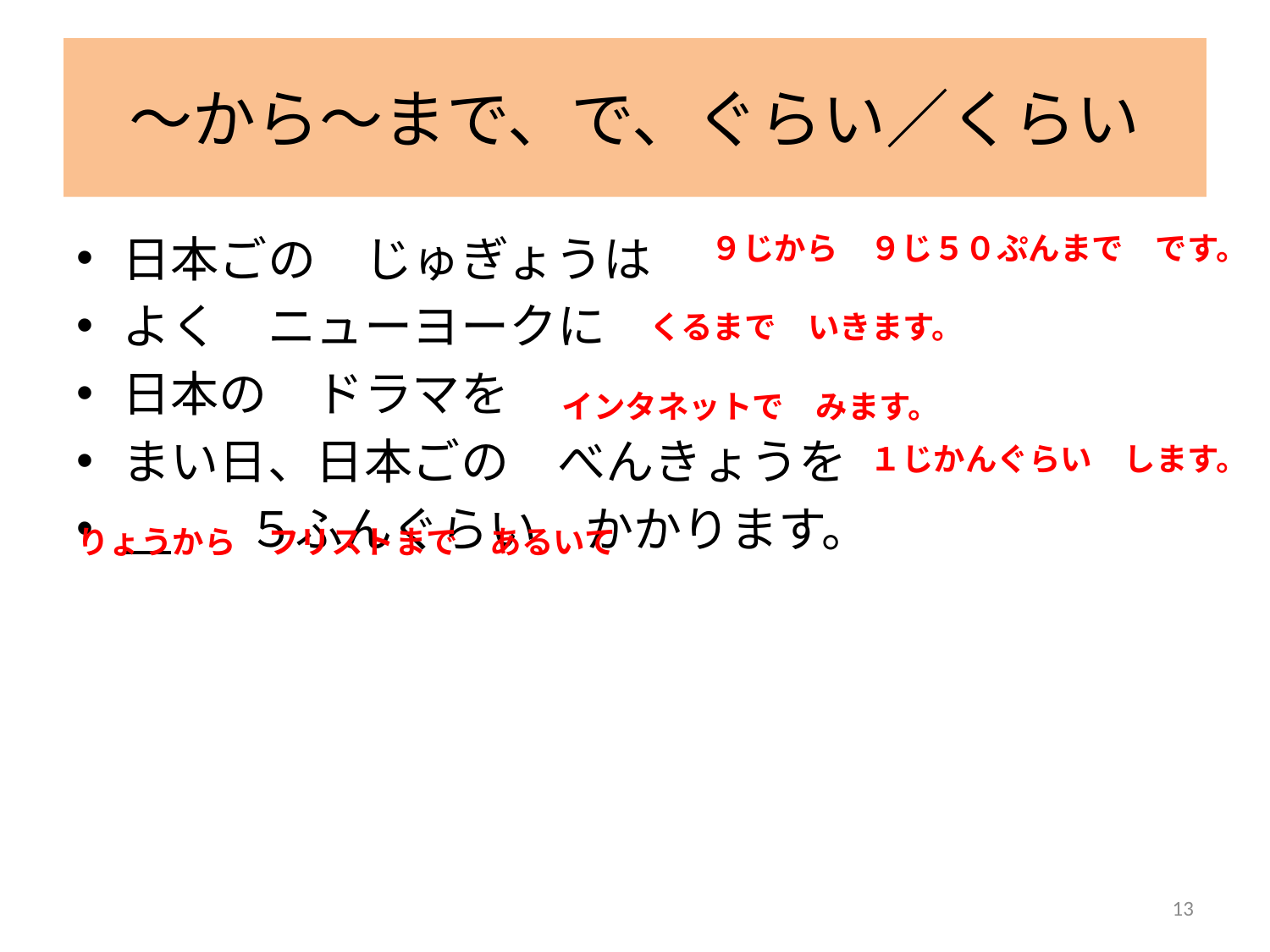

# ～から～まで、で、ぐらい／くらい
日本ごの　じゅぎょうは
よく　ニューヨークに
日本の　ドラマを
まい日、日本ごの　べんきょうを
　								５ふんぐらい　かかります。

９じから　９じ５０ぷんまで　です。
くるまで　いきます。
インタネットで　みます。
１じかんぐらい　します。
りょうから　フリストまで　あるいて
13